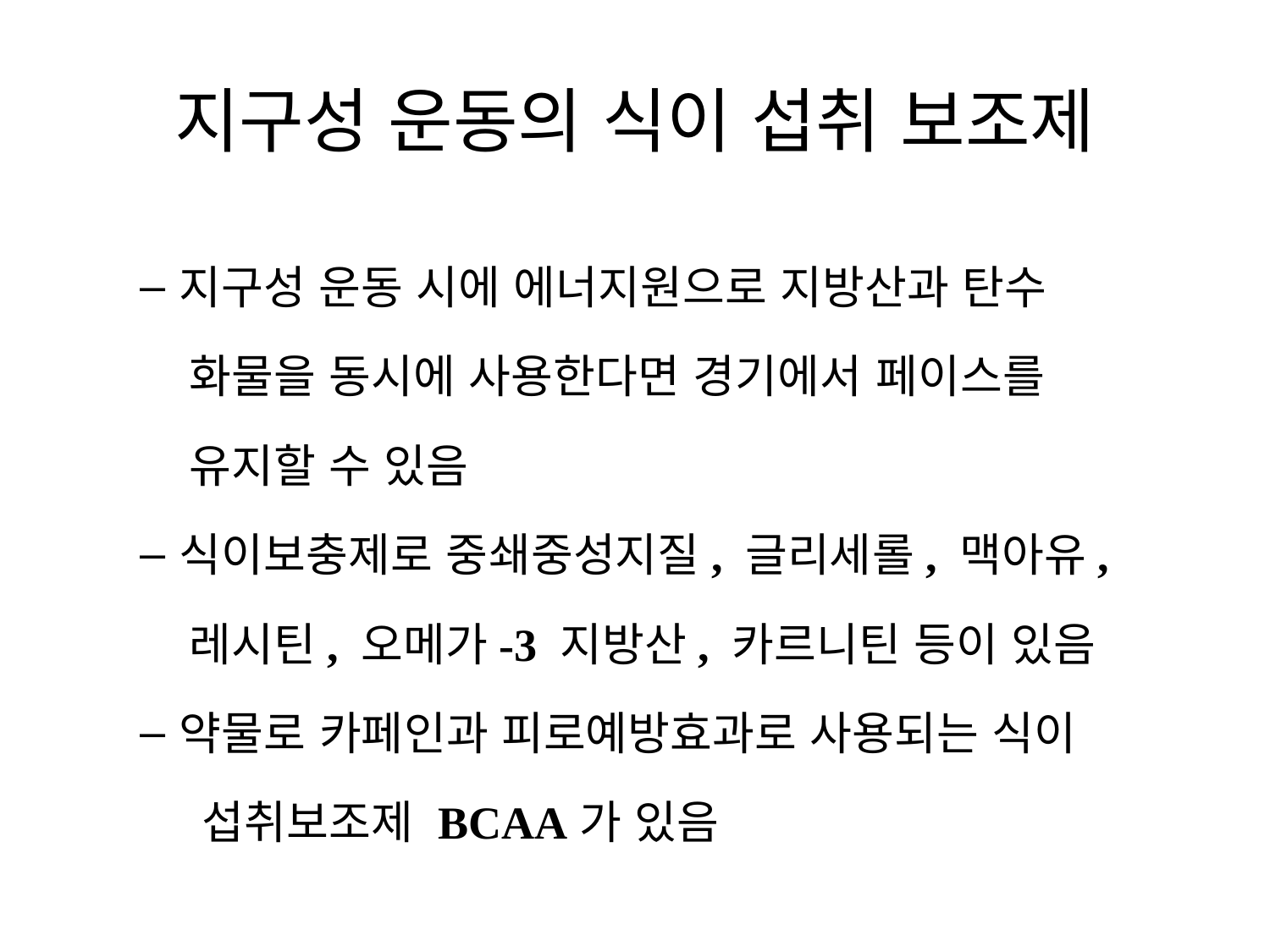

# 지구성 운동의 식이 섭취 보조제
지구성 운동 시에 에너지원으로 지방산과 탄수
   화물을 동시에 사용한다면 경기에서 페이스를
   유지할 수 있음
식이보충제로 중쇄중성지질, 글리세롤, 맥아유,
   레시틴, 오메가-3 지방산, 카르니틴 등이 있음
약물로 카페인과 피로예방효과로 사용되는 식이
    섭취보조제 BCAA가 있음